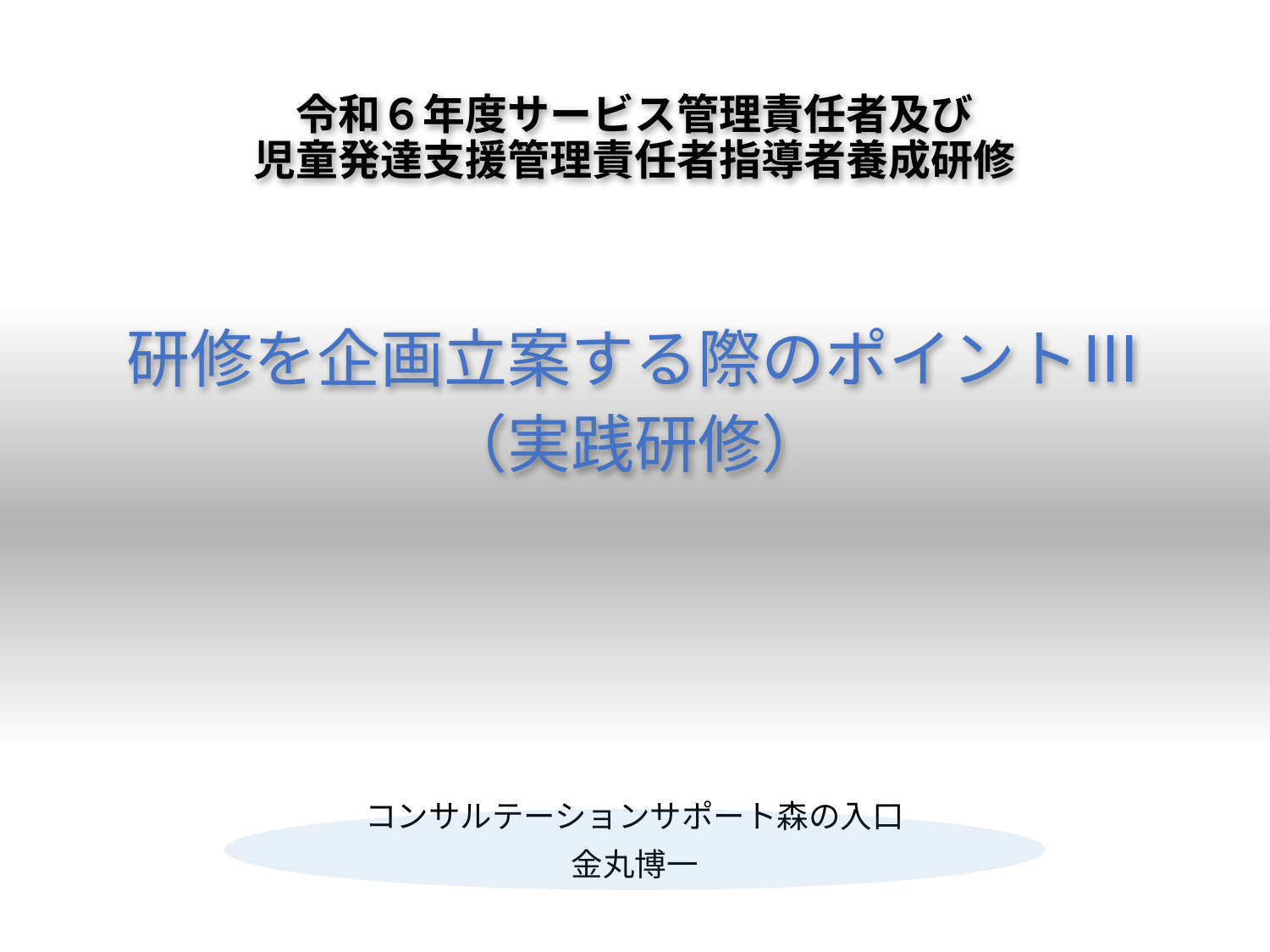

# 令和６年度サービス管理責任者及び 児童発達支援管理責任者指導者養成研修

研修を企画立案する際のポイントⅢ
（実践研修）
コンサルテーションサポート森の入口
金丸博一

1